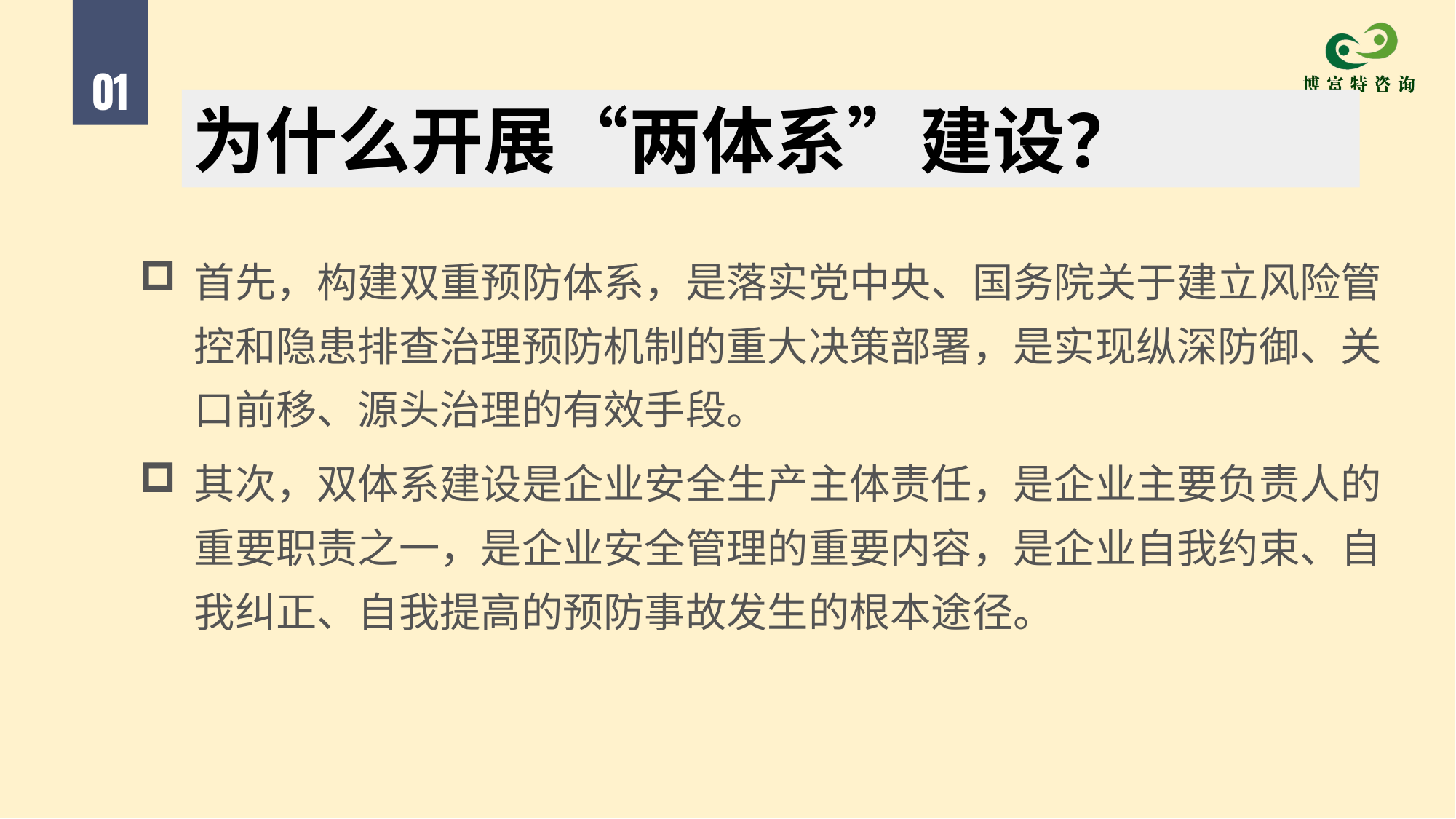

01
为什么开展“两体系”建设？
首先，构建双重预防体系，是落实党中央、国务院关于建立风险管控和隐患排查治理预防机制的重大决策部署，是实现纵深防御、关口前移、源头治理的有效手段。
其次，双体系建设是企业安全生产主体责任，是企业主要负责人的重要职责之一，是企业安全管理的重要内容，是企业自我约束、自我纠正、自我提高的预防事故发生的根本途径。